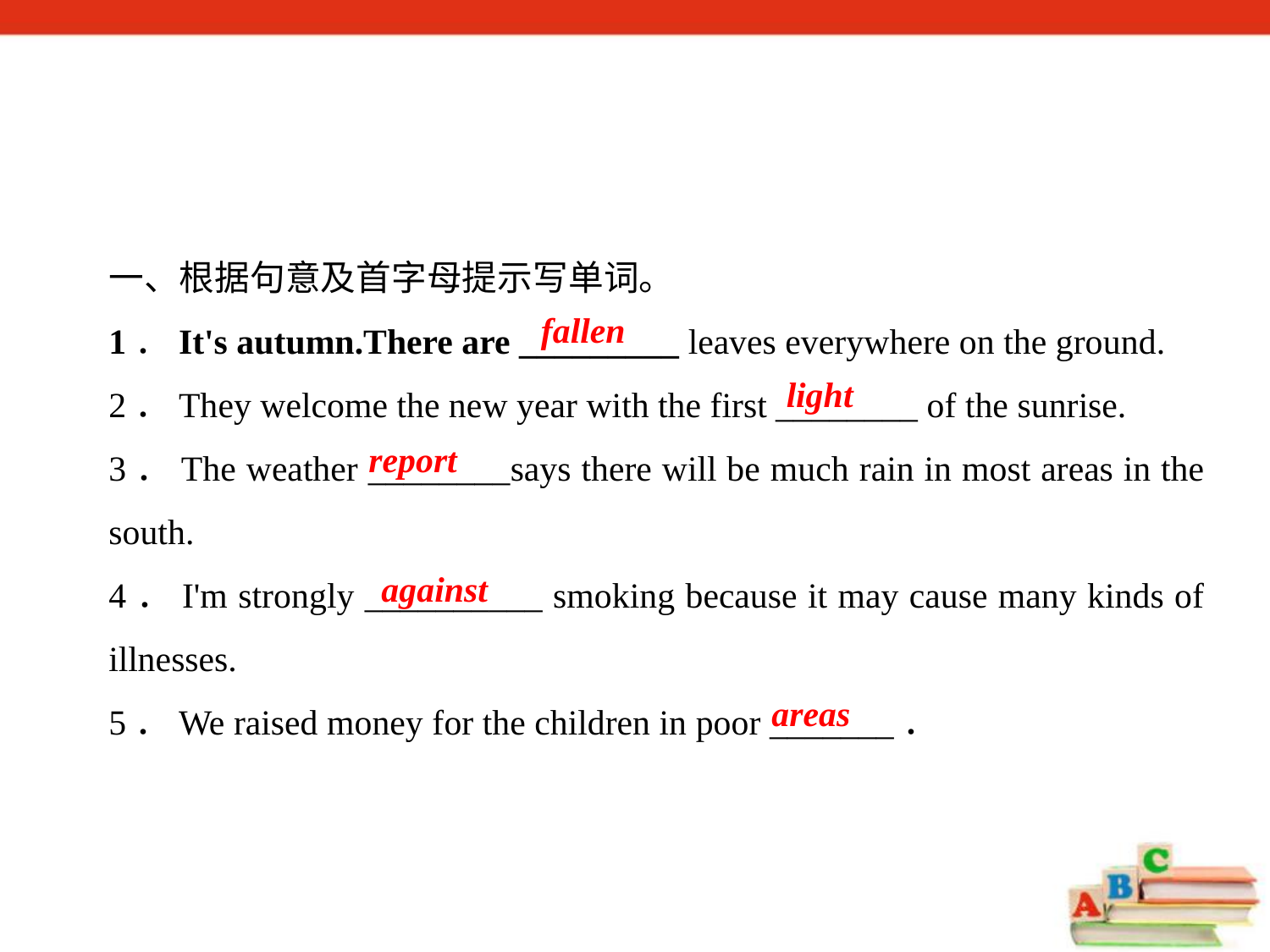

一、根据句意及首字母提示写单词。
1．It's autumn.There are _________ leaves everywhere on the ground.
2．They welcome the new year with the first ________ of the sunrise.
3．The weather ________says there will be much rain in most areas in the south.
4．I'm strongly __________ smoking because it may cause many kinds of illnesses.
5．We raised money for the children in poor _______．
fallen
light
report
against
areas